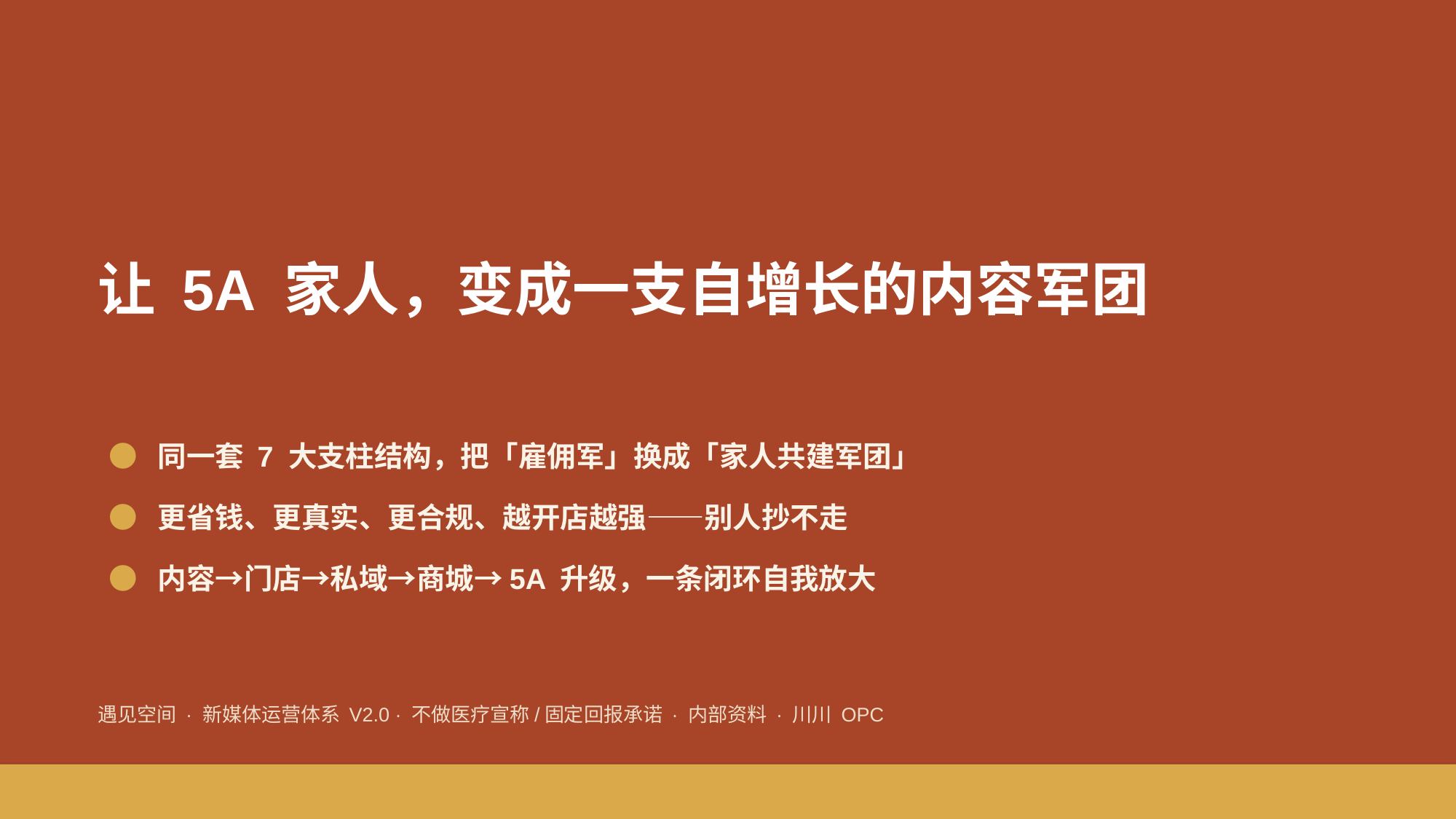

让 5A 家人，变成一支自增长的内容军团
●  同一套 7 大支柱结构，把「雇佣军」换成「家人共建军团」
●  更省钱、更真实、更合规、越开店越强——别人抄不走
●  内容→门店→私域→商城→5A 升级，一条闭环自我放大
遇见空间 · 新媒体运营体系 V2.0 · 不做医疗宣称/固定回报承诺 · 内部资料 · 川川 OPC